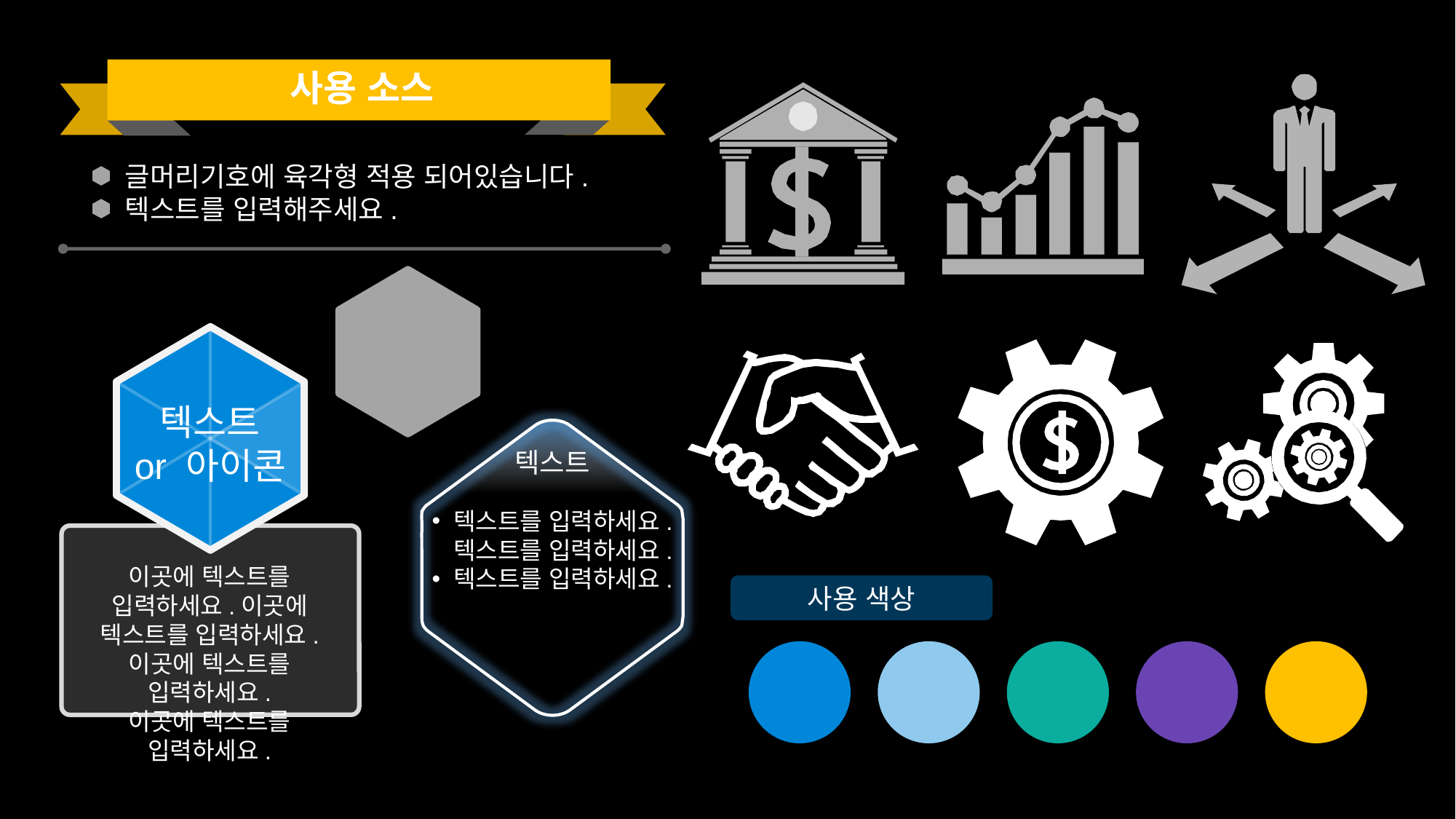

사용 소스

글머리기호에 육각형 적용 되어있습니다.
텍스트를 입력해주세요.

텍스트
or 아이콘

텍스트
텍스트를 입력하세요. 텍스트를 입력하세요.
텍스트를 입력하세요.

이곳에 텍스트를 입력하세요.이곳에 텍스트를 입력하세요.
이곳에 텍스트를 입력하세요.
이곳에 텍스트를 입력하세요.

사용 색상